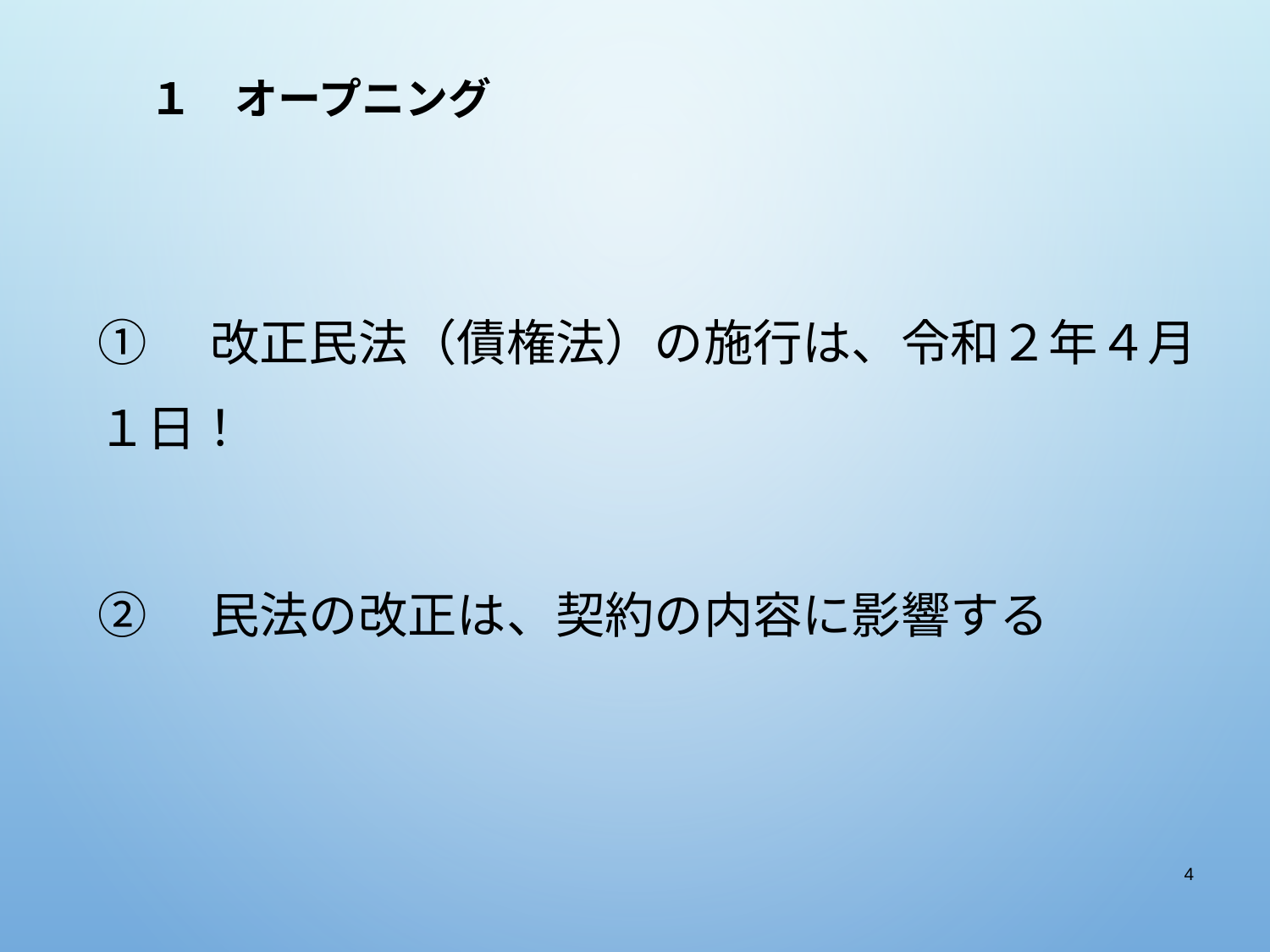

# １　オープニング

①　改正民法（債権法）の施行は、令和２年４月１日！

②　民法の改正は、契約の内容に影響する

4